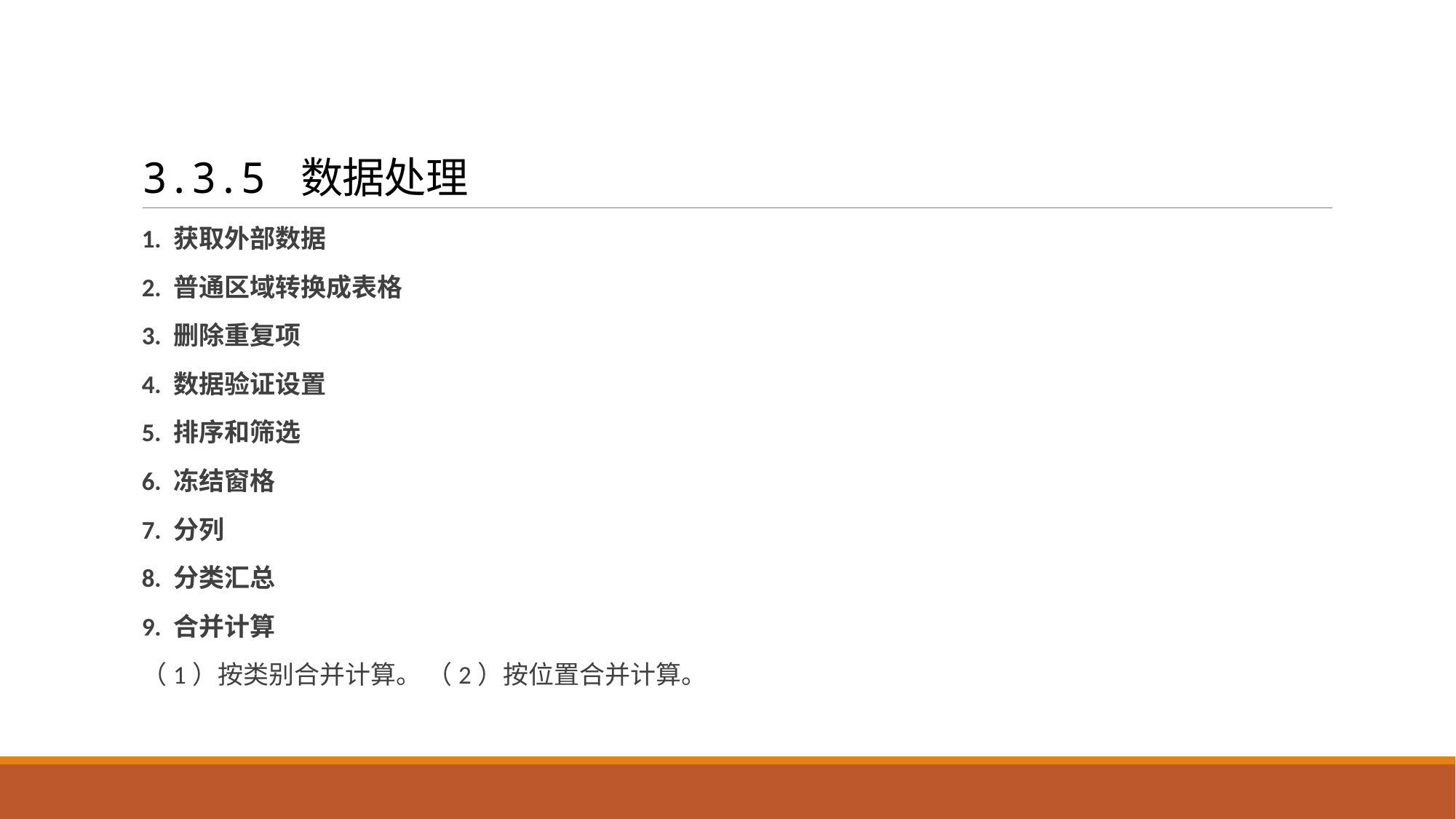

# 3.3.5 数据处理
1. 获取外部数据
2. 普通区域转换成表格
3. 删除重复项
4. 数据验证设置
5. 排序和筛选
6. 冻结窗格
7. 分列
8. 分类汇总
9. 合并计算
（1）按类别合并计算。 （2）按位置合并计算。